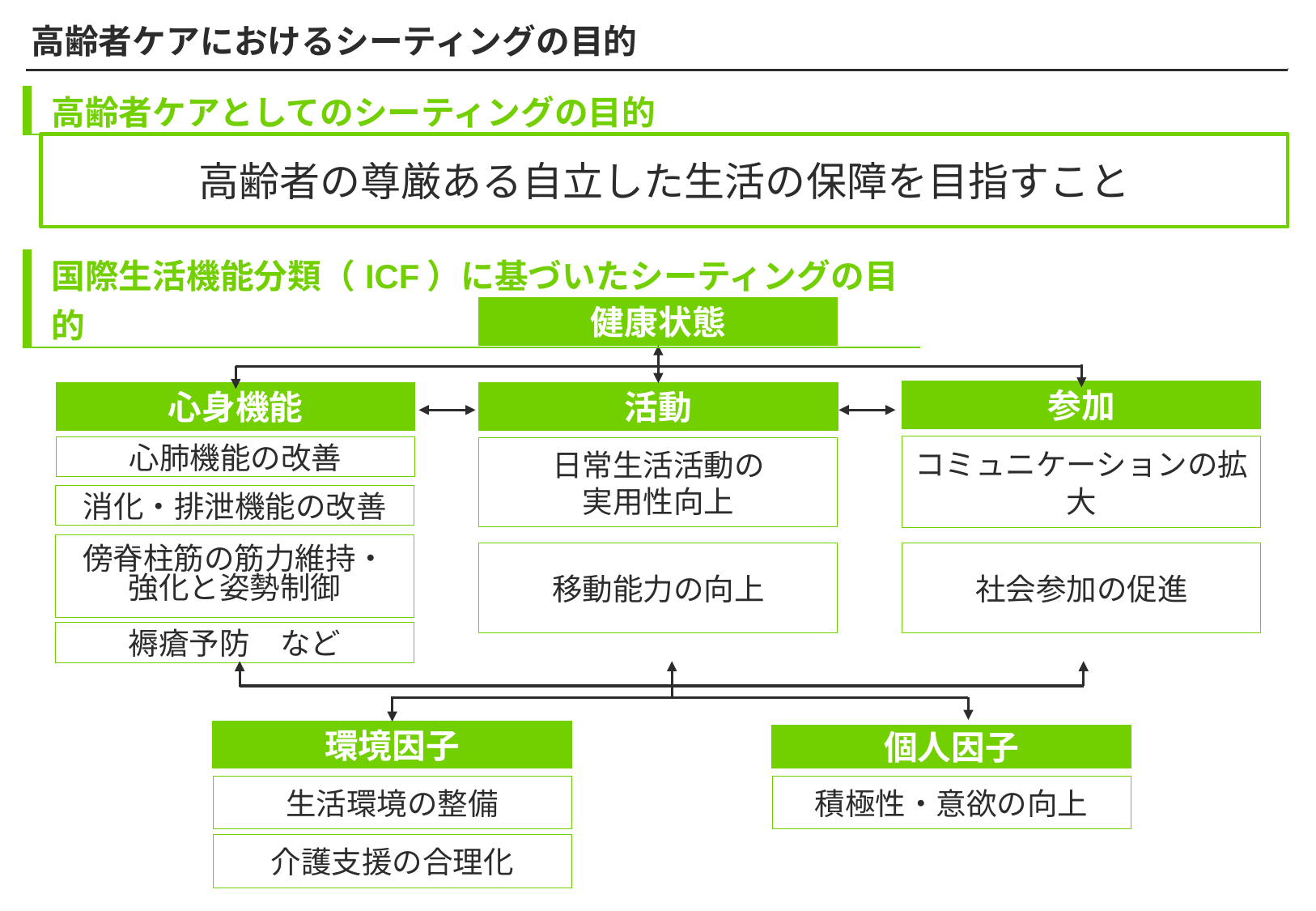

# 高齢者ケアにおけるシーティングの目的
| 高齢者ケアとしてのシーティングの目的 |
| --- |
高齢者の尊厳ある自立した生活の保障を目指すこと
| 国際生活機能分類（ICF）に基づいたシーティングの目的 |
| --- |
健康状態
参加
心身機能
活動
コミュニケーションの拡大
心肺機能の改善
日常生活活動の
実用性向上
消化・排泄機能の改善
傍脊柱筋の筋力維持・
強化と姿勢制御
移動能力の向上
社会参加の促進
褥瘡予防　など
環境因子
個人因子
生活環境の整備
積極性・意欲の向上
介護支援の合理化